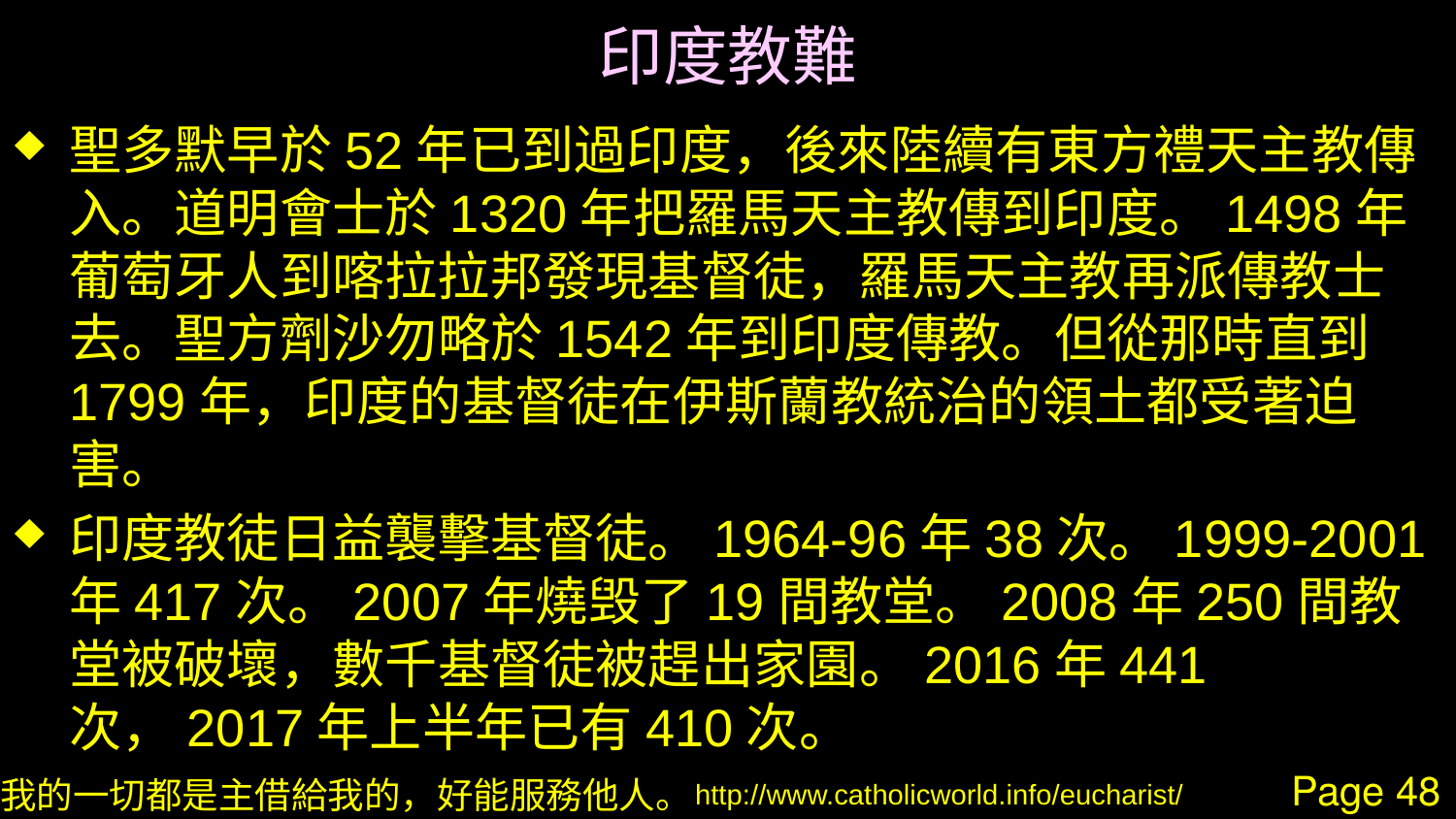

# 印度教難
聖多默早於52年已到過印度，後來陸續有東方禮天主教傳入。道明會士於1320年把羅馬天主教傳到印度。1498年葡萄牙人到喀拉拉邦發現基督徒，羅馬天主教再派傳教士去。聖方劑沙勿略於1542年到印度傳教。但從那時直到1799年，印度的基督徒在伊斯蘭教統治的領土都受著迫害。
印度教徒日益襲擊基督徒。1964-96年38次。1999-2001年417次。2007年燒毁了19間教堂。2008年250間教堂被破壞，數千基督徒被趕出家園。2016年441次，2017年上半年已有410次。